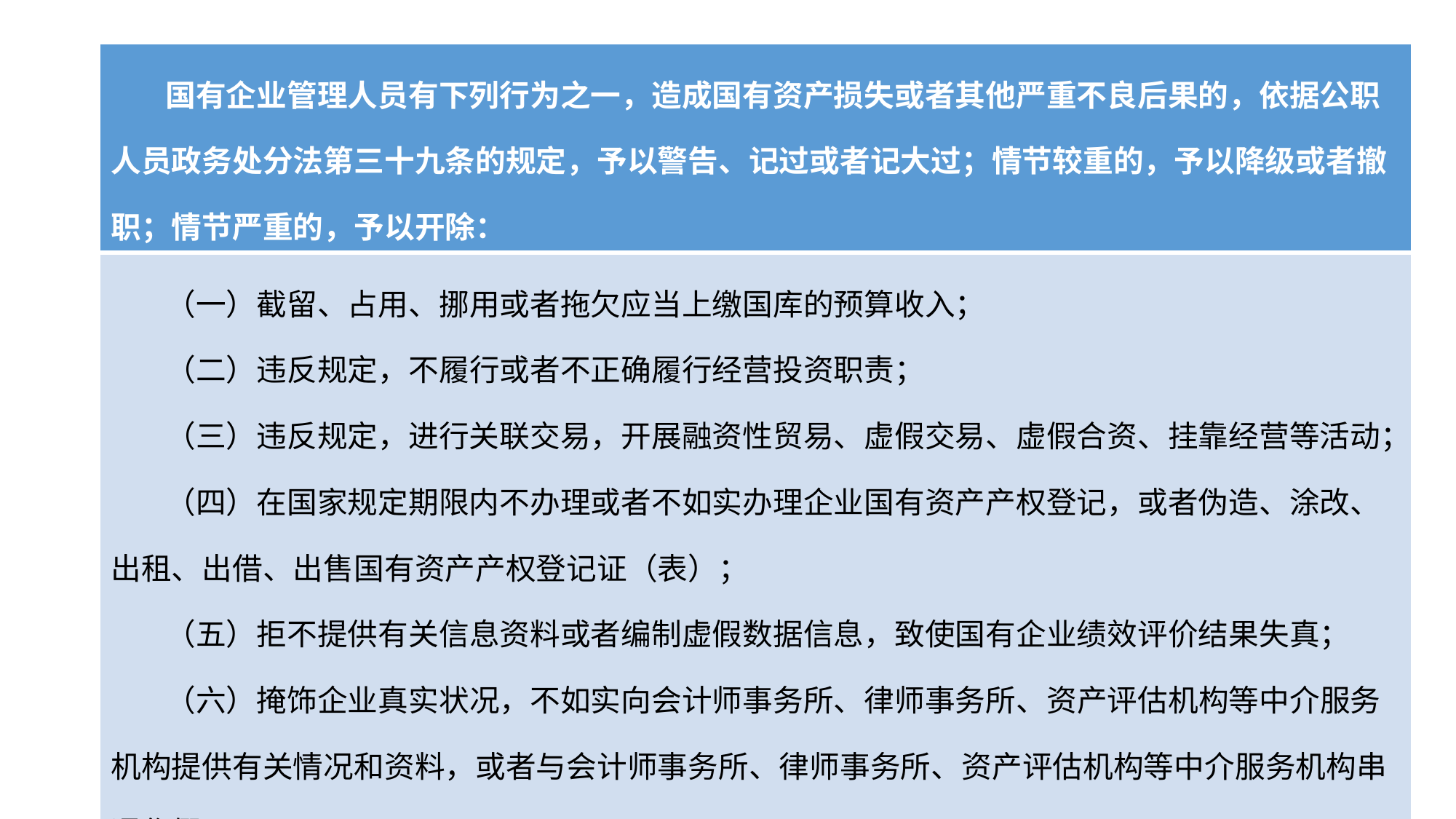

#
| 国有企业管理人员有下列行为之一，造成国有资产损失或者其他严重不良后果的，依据公职人员政务处分法第三十九条的规定，予以警告、记过或者记大过；情节较重的，予以降级或者撤职；情节严重的，予以开除： |
| --- |
| （一）截留、占用、挪用或者拖欠应当上缴国库的预算收入； （二）违反规定，不履行或者不正确履行经营投资职责； （三）违反规定，进行关联交易，开展融资性贸易、虚假交易、虚假合资、挂靠经营等活动； （四）在国家规定期限内不办理或者不如实办理企业国有资产产权登记，或者伪造、涂改、出租、出借、出售国有资产产权登记证（表）； （五）拒不提供有关信息资料或者编制虚假数据信息，致使国有企业绩效评价结果失真； （六）掩饰企业真实状况，不如实向会计师事务所、律师事务所、资产评估机构等中介服务机构提供有关情况和资料，或者与会计师事务所、律师事务所、资产评估机构等中介服务机构串通作假。 |